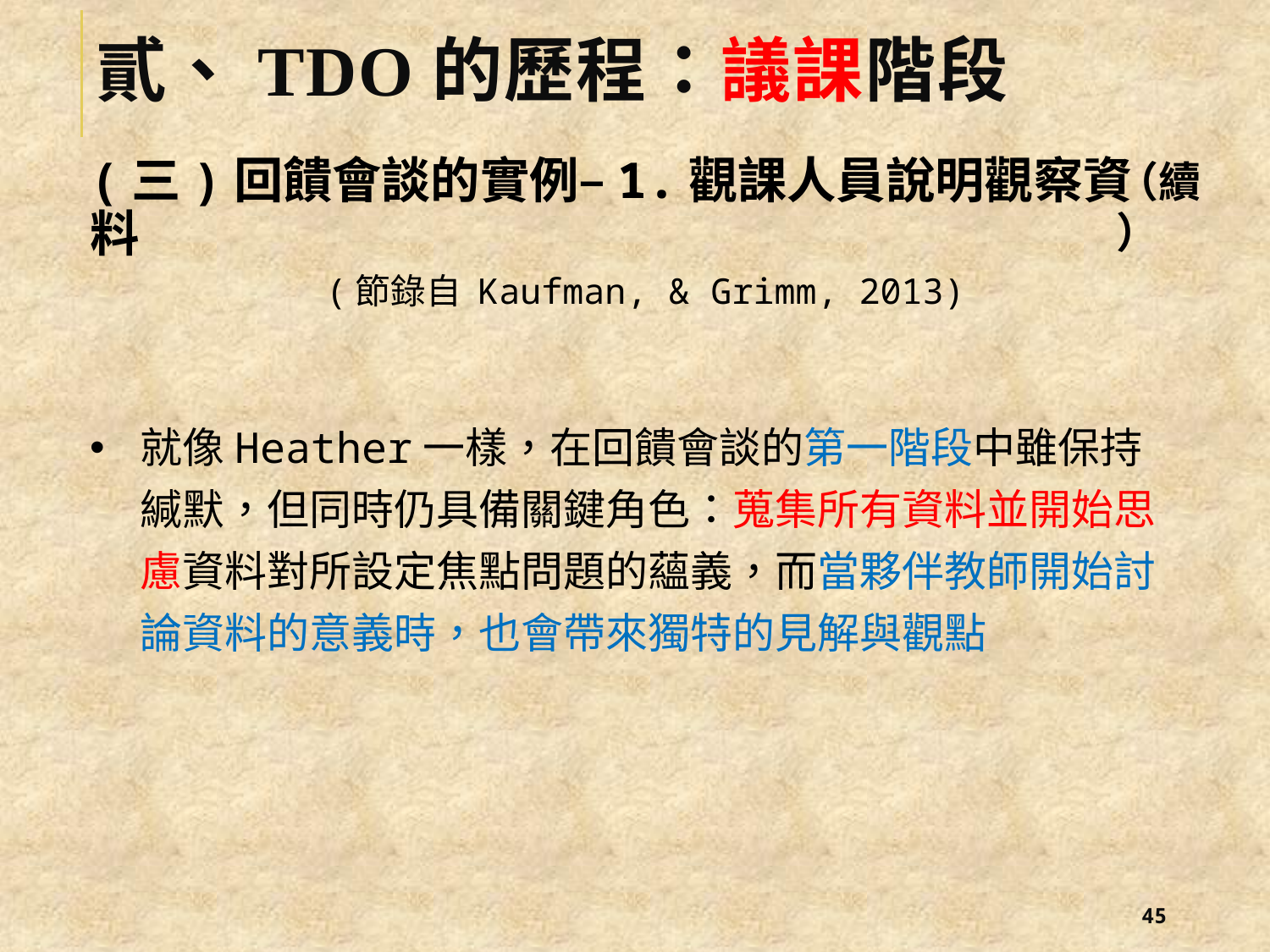

# 貳、TDO的歷程：議課階段
（續）
(三)回饋會談的實例–1.觀課人員說明觀察資料
                    (節錄自 Kaufman, & Grimm, 2013)

就像Heather一樣，在回饋會談的第一階段中雖保持緘默，但同時仍具備關鍵角色：蒐集所有資料並開始思慮資料對所設定焦點問題的蘊義，而當夥伴教師開始討論資料的意義時，也會帶來獨特的見解與觀點

45